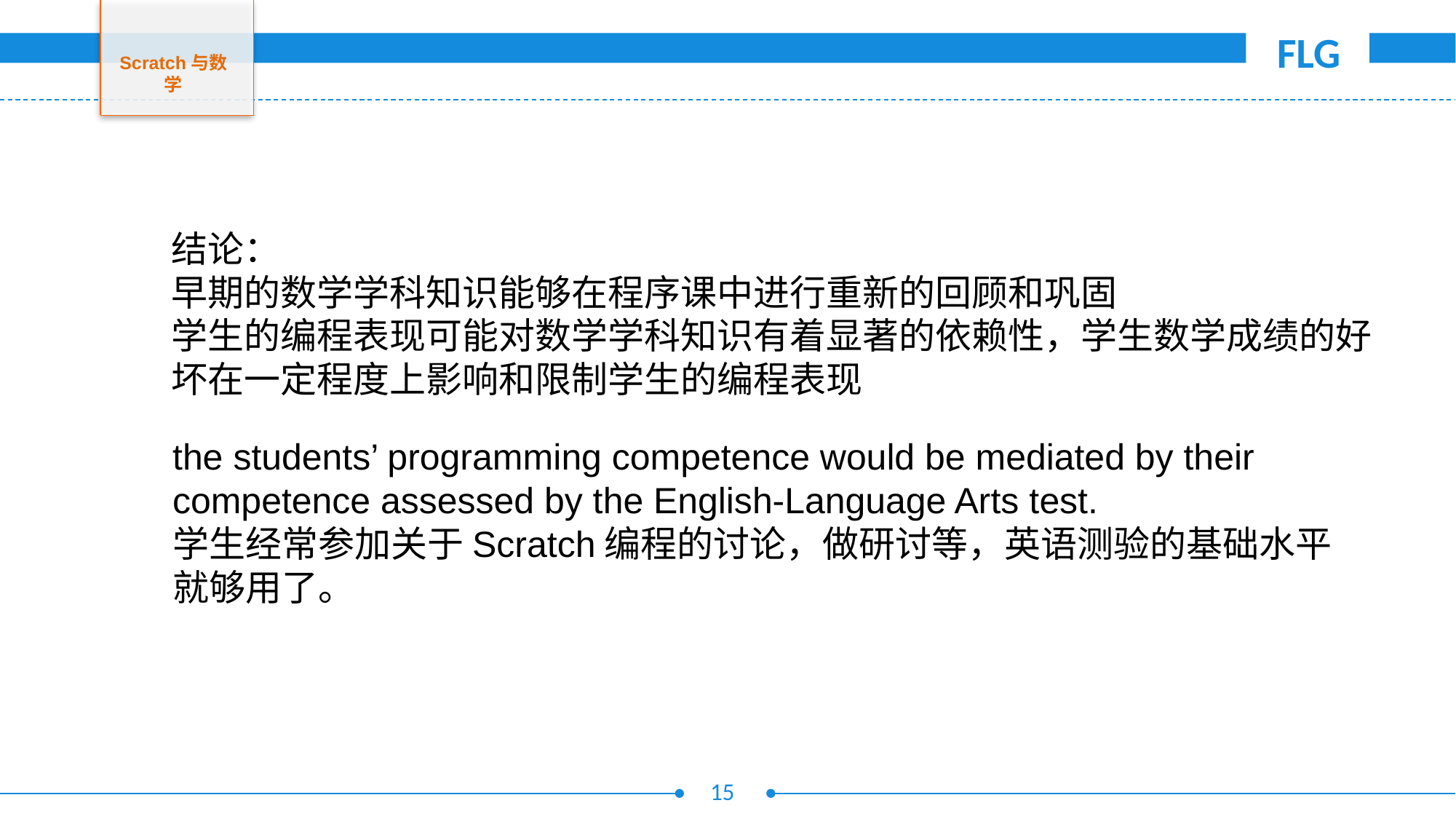

Scratch与数学
结论：
早期的数学学科知识能够在程序课中进行重新的回顾和巩固
学生的编程表现可能对数学学科知识有着显著的依赖性，学生数学成绩的好坏在一定程度上影响和限制学生的编程表现
the students’ programming competence would be mediated by their competence assessed by the English-Language Arts test.
学生经常参加关于Scratch编程的讨论，做研讨等，英语测验的基础水平就够用了。